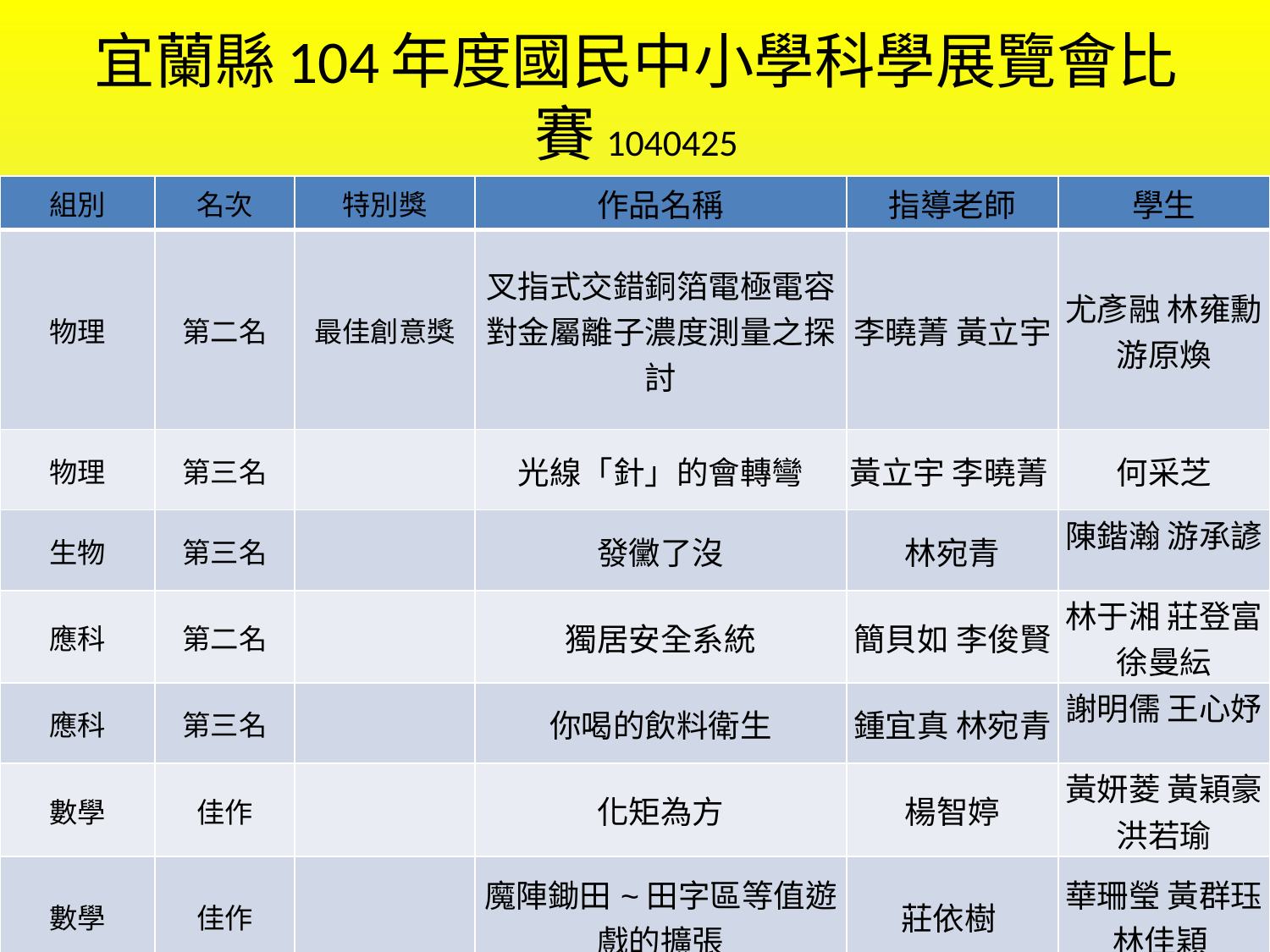

# 宜蘭縣104年度國民中小學科學展覽會比賽1040425
| 組別 | 名次 | 特別獎 | 作品名稱 | 指導老師 | 學生 |
| --- | --- | --- | --- | --- | --- |
| 物理 | 第二名 | 最佳創意獎 | 叉指式交錯銅箔電極電容對金屬離子濃度測量之探討 | 李曉菁 黃立宇 | 尤彥融 林雍勳 游原煥 |
| 物理 | 第三名 |  | 光線「針」的會轉彎 | 黃立宇 李曉菁 | 何采芝 |
| 生物 | 第三名 |  | 發黴了沒 | 林宛青 | 陳鍇瀚 游承諺 |
| 應科 | 第二名 |  | 獨居安全系統 | 簡貝如 李俊賢 | 林于湘 莊登富 徐曼紜 |
| 應科 | 第三名 |  | 你喝的飲料衛生 | 鍾宜真 林宛青 | 謝明儒 王心妤 |
| 數學 | 佳作 |  | 化矩為方 | 楊智婷 | 黃妍菱 黃穎豪 洪若瑜 |
| 數學 | 佳作 |  | 魔陣鋤田~田字區等值遊戲的擴張 | 莊依樹 | 華珊瑩 黃群珏 林佳穎 |